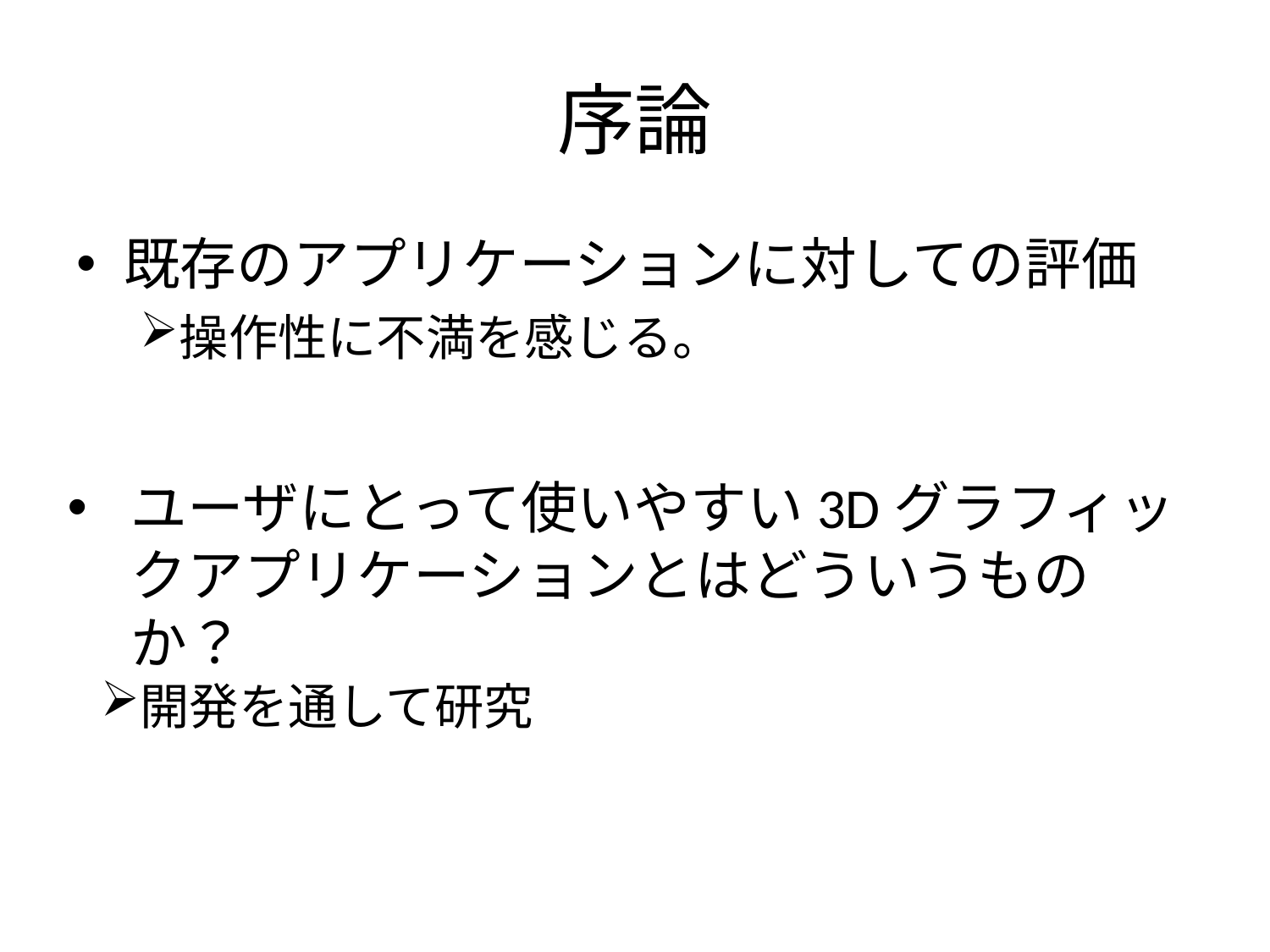

# 序論
既存のアプリケーションに対しての評価
操作性に不満を感じる。

ユーザにとって使いやすい3Dグラフィックアプリケーションとはどういうものか？
開発を通して研究